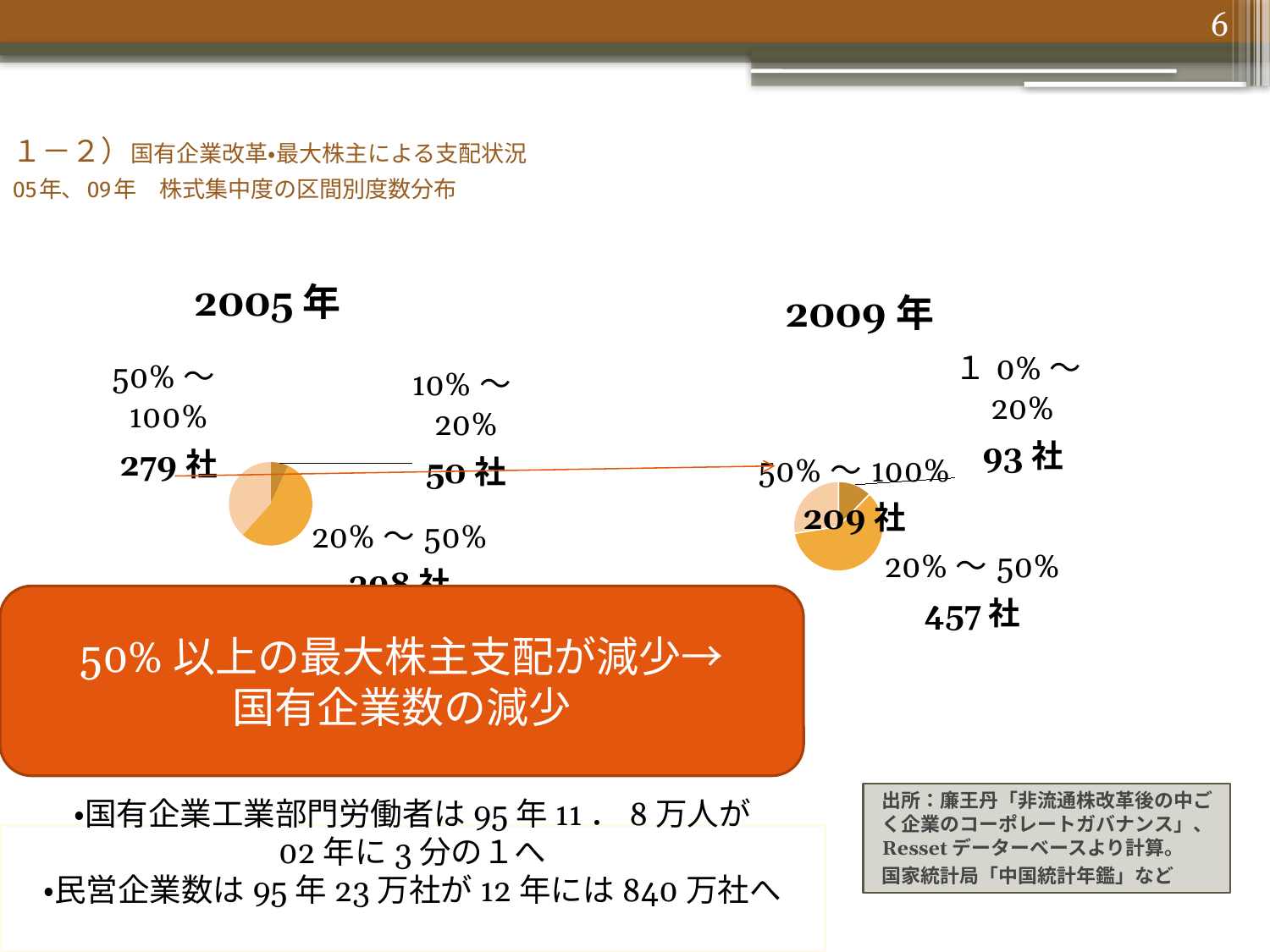

6
# １－２）国有企業改革・最大株主による支配状況　 05年、09年　株式集中度の区間別度数分布

### Chart: 2005年

| Category | 最大株主による支配状況 |
|---|---|
| 10%～20% | 50.0 |
| 20%～50% | 398.0 |
| 50%～100% | 279.0 |

### Chart: 2009年

| Category | 列1 |
|---|---|
| １0%～20% | 93.0 |
| 20%～50% | 457.0 |
| 50%～100% | 209.0 |
50%以上の最大株主支配が減少→
国有企業数の減少
出所：廉王丹「非流通株改革後の中ごく企業のコーポレートガバナンス」、Ressetデーターベースより計算。
国家統計局「中国統計年鑑」など
・国有企業工業部門労働者は95年11．8万人が
02年に3分の１へ
・民営企業数は95年23万社が12年には840万社へ

・